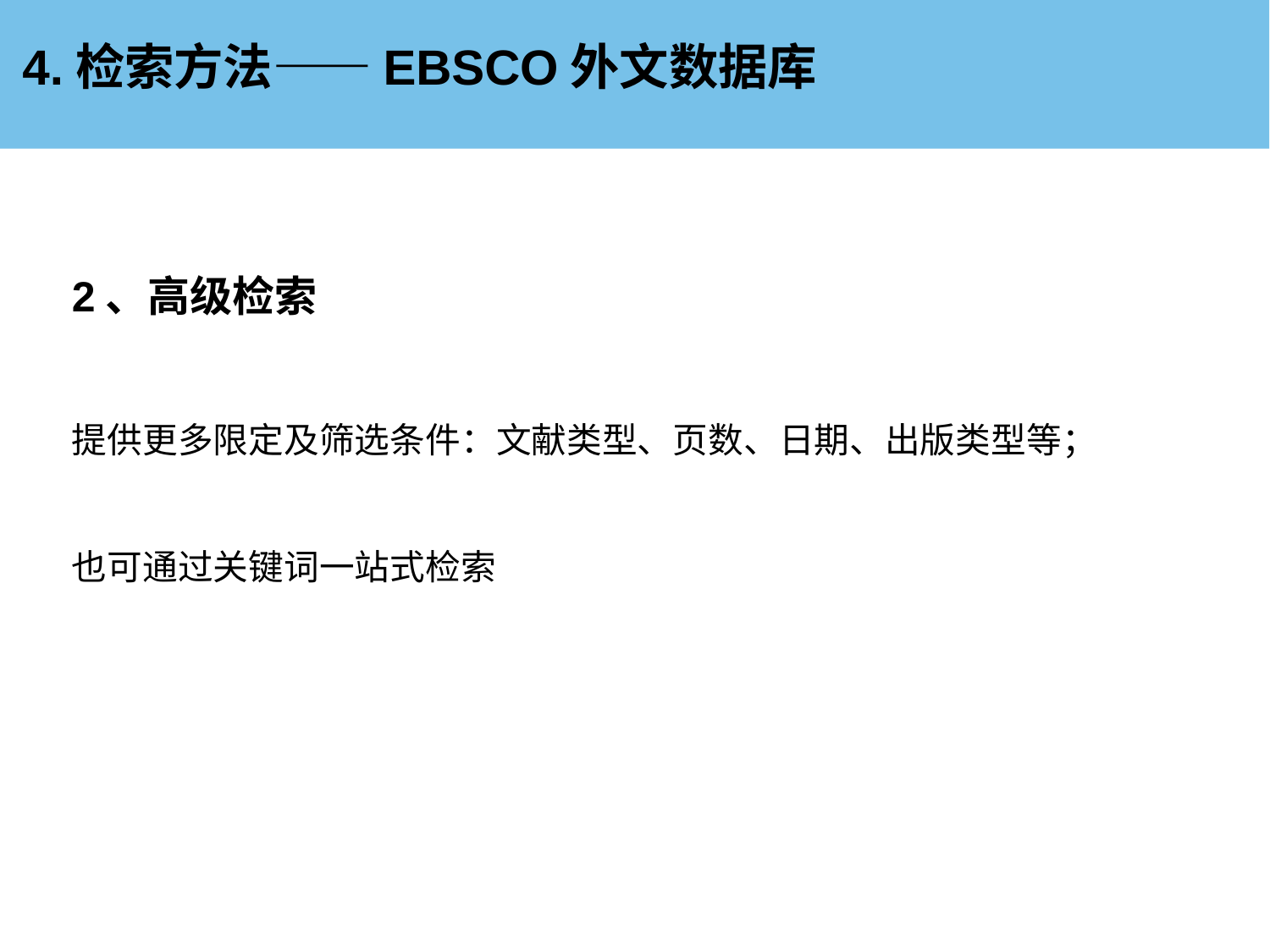

4.检索方法——EBSCO外文数据库
2、高级检索

提供更多限定及筛选条件：文献类型、页数、日期、出版类型等；

也可通过关键词一站式检索